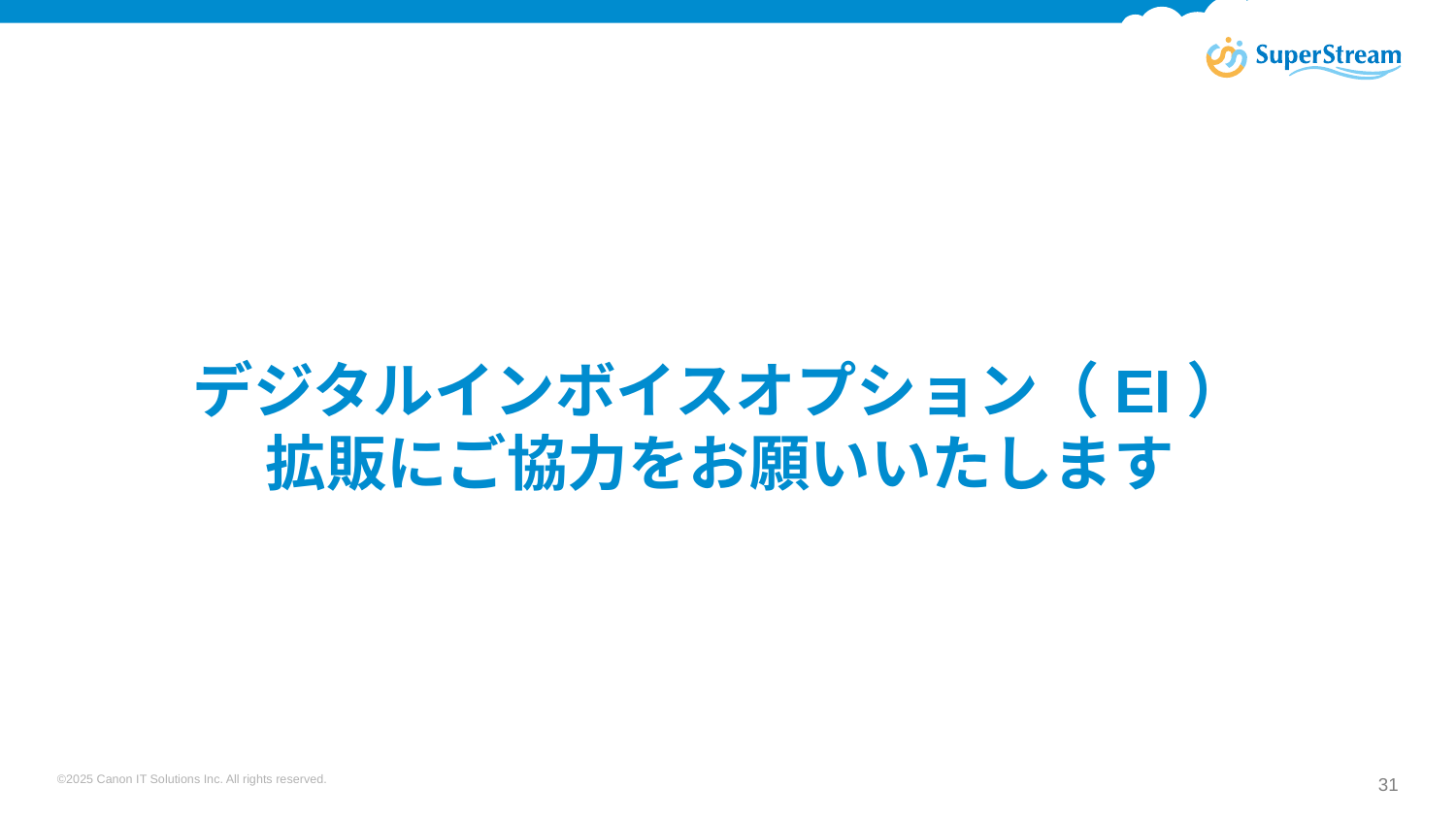

デジタルインボイスオプション（EI）
拡販にご協力をお願いいたします
©2025 Canon IT Solutions Inc. All rights reserved.
31